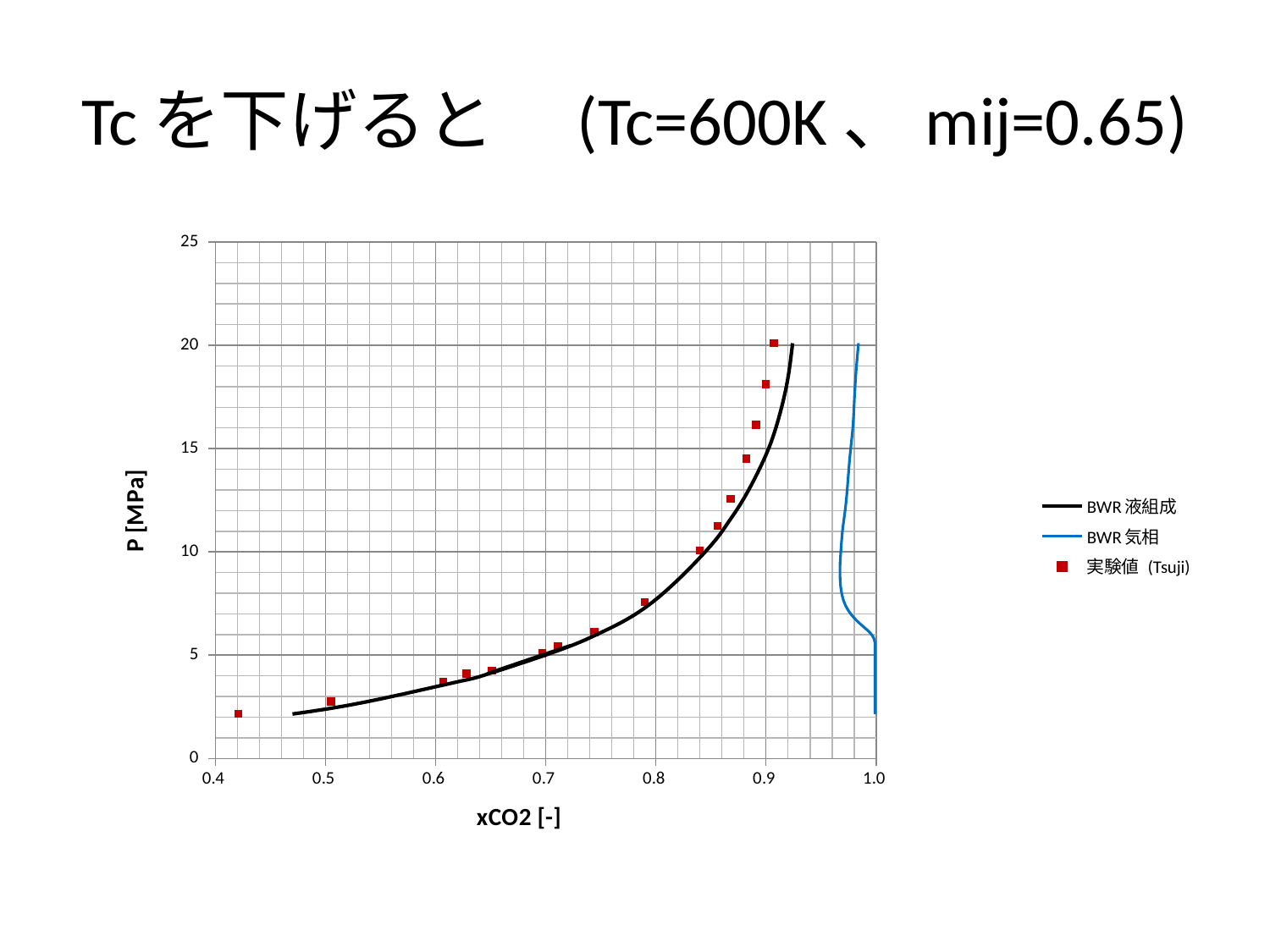

# Tcを下げると　(Tc=600K、mij=0.65)

### Chart

| Category |  |  |  |
|---|---|---|---|